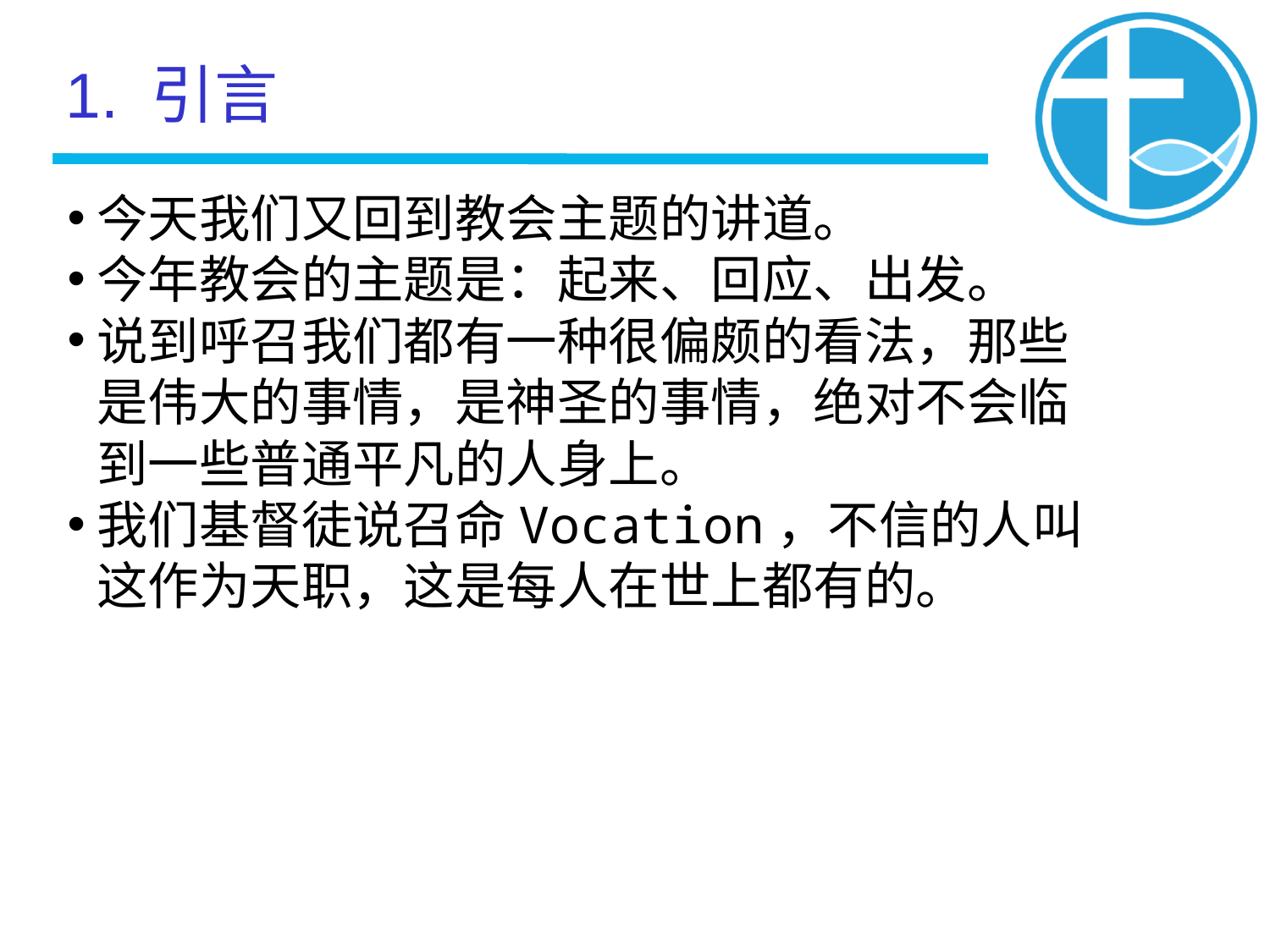

1. 引言
今天我们又回到教会主题的讲道。
今年教会的主题是：起来、回应、出发。
说到呼召我们都有一种很偏颇的看法，那些是伟大的事情，是神圣的事情，绝对不会临到一些普通平凡的人身上。
我们基督徒说召命Vocation，不信的人叫这作为天职，这是每人在世上都有的。